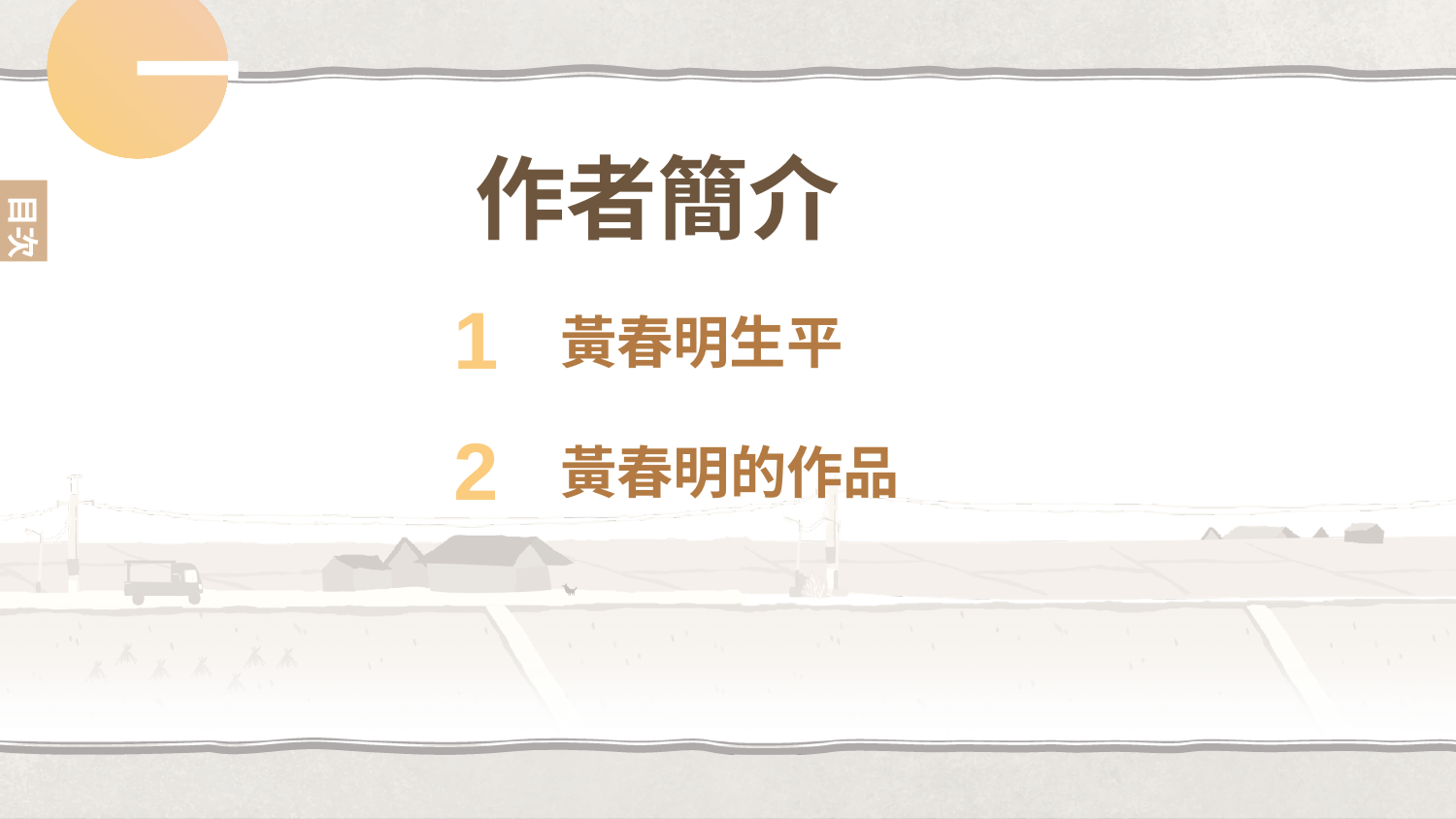

一
一
作者簡介
目次
1
黃春明生平
2
黃春明的作品